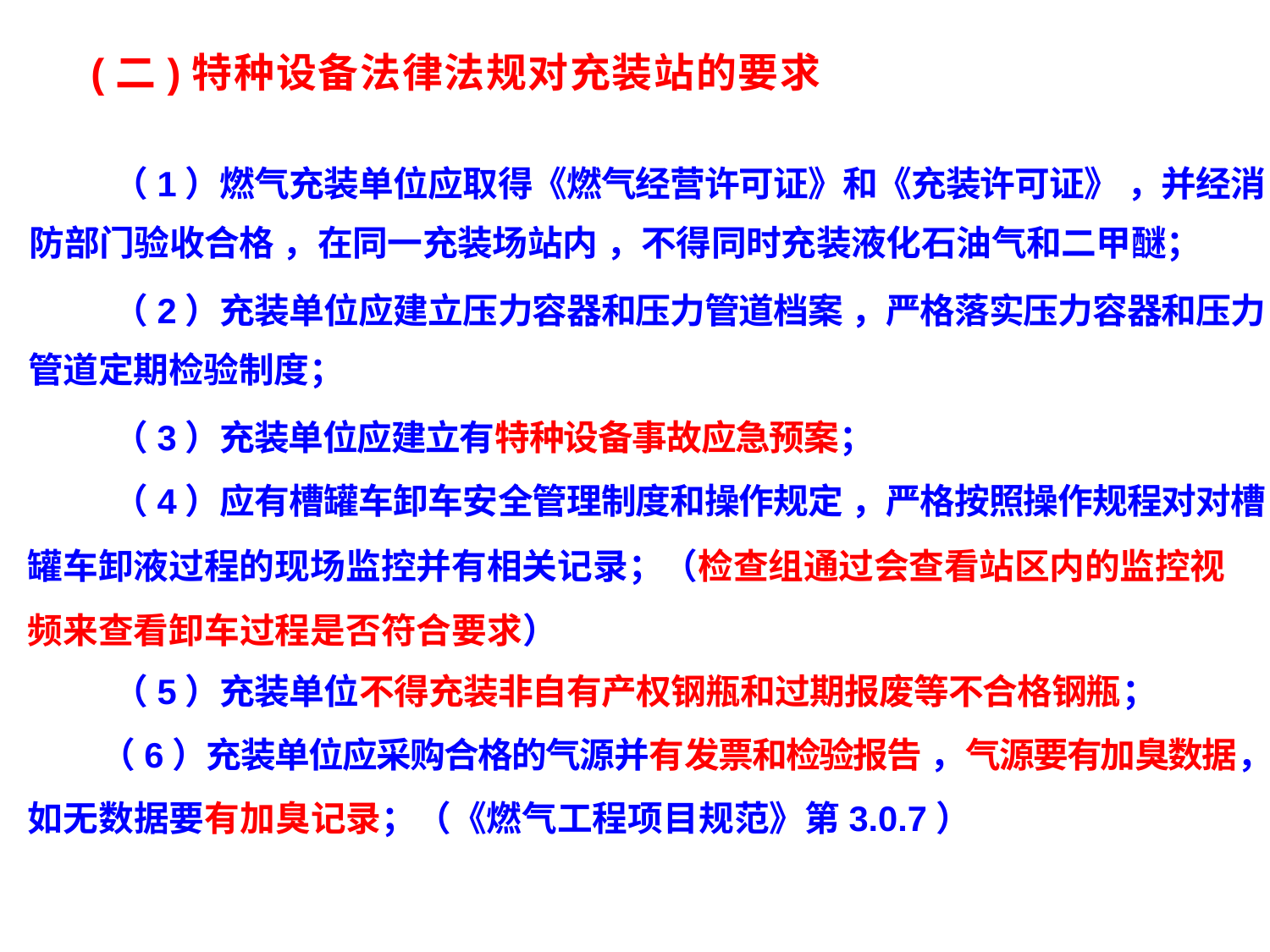

(二)特种设备法律法规对充装站的要求

（1）燃气充装单位应取得《燃气经营许可证》和《充装许可证》 ，并经消
防部门验收合格 ，在同一充装场站内 ，不得同时充装液化石油气和二甲醚；
（2）充装单位应建立压力容器和压力管道档案 ，严格落实压力容器和压力
管道定期检验制度；
（3）充装单位应建立有特种设备事故应急预案；
（4）应有槽罐车卸车安全管理制度和操作规定 ，严格按照操作规程对对槽
罐车卸液过程的现场监控并有相关记录；（检查组通过会查看站区内的监控视     频来查看卸车过程是否符合要求）
（5）充装单位不得充装非自有产权钢瓶和过期报废等不合格钢瓶；
（6）充装单位应采购合格的气源并有发票和检验报告 ，气源要有加臭数据，
如无数据要有加臭记录；（《燃气工程项目规范》第3.0.7）